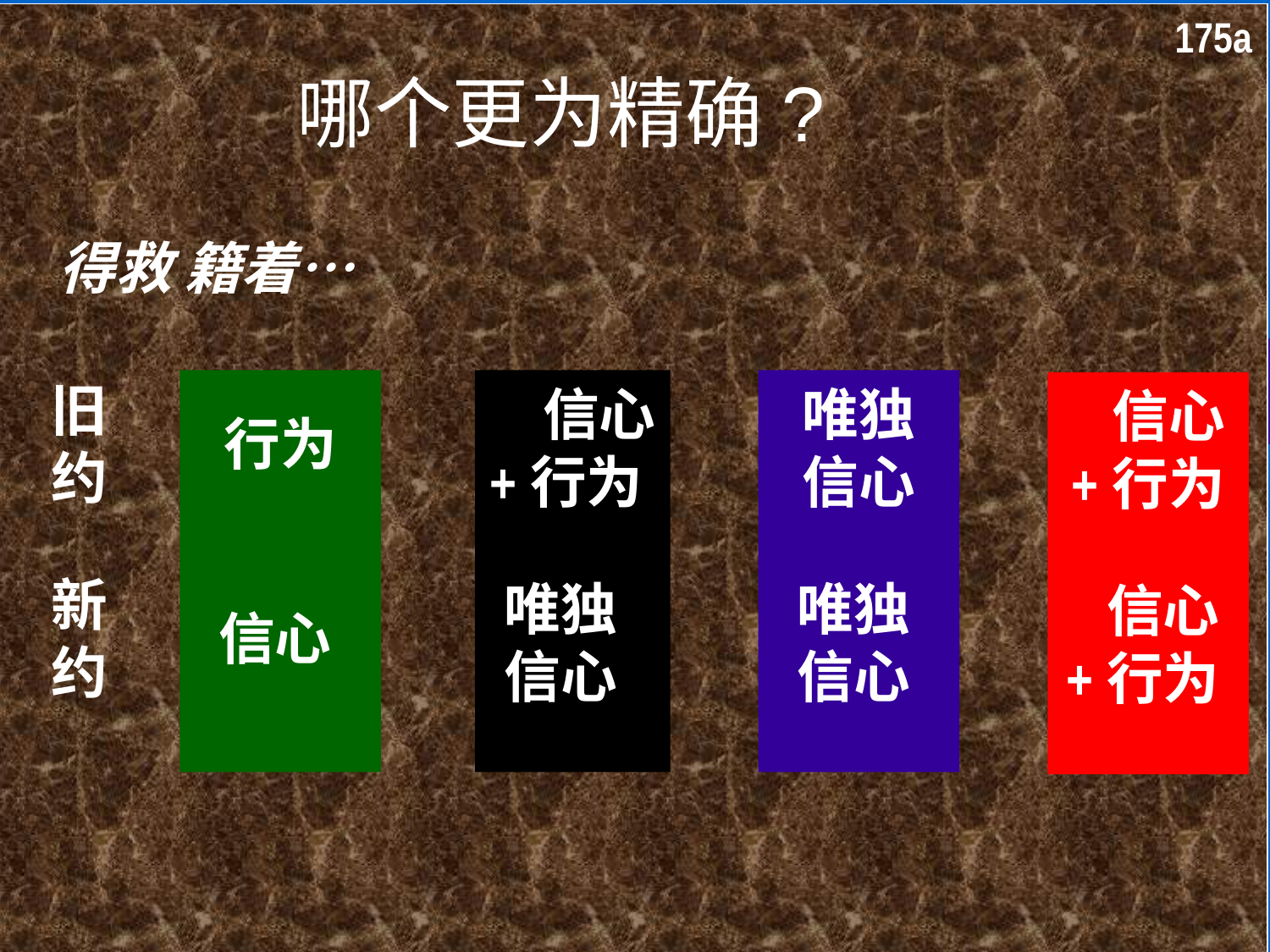

175a
# 哪个更为精确?
得救 籍着…

行为
信心

信心 +行为
唯独  信心

唯独 信心
唯独 信心

信心 +行为
信心 +行为
旧约

新约